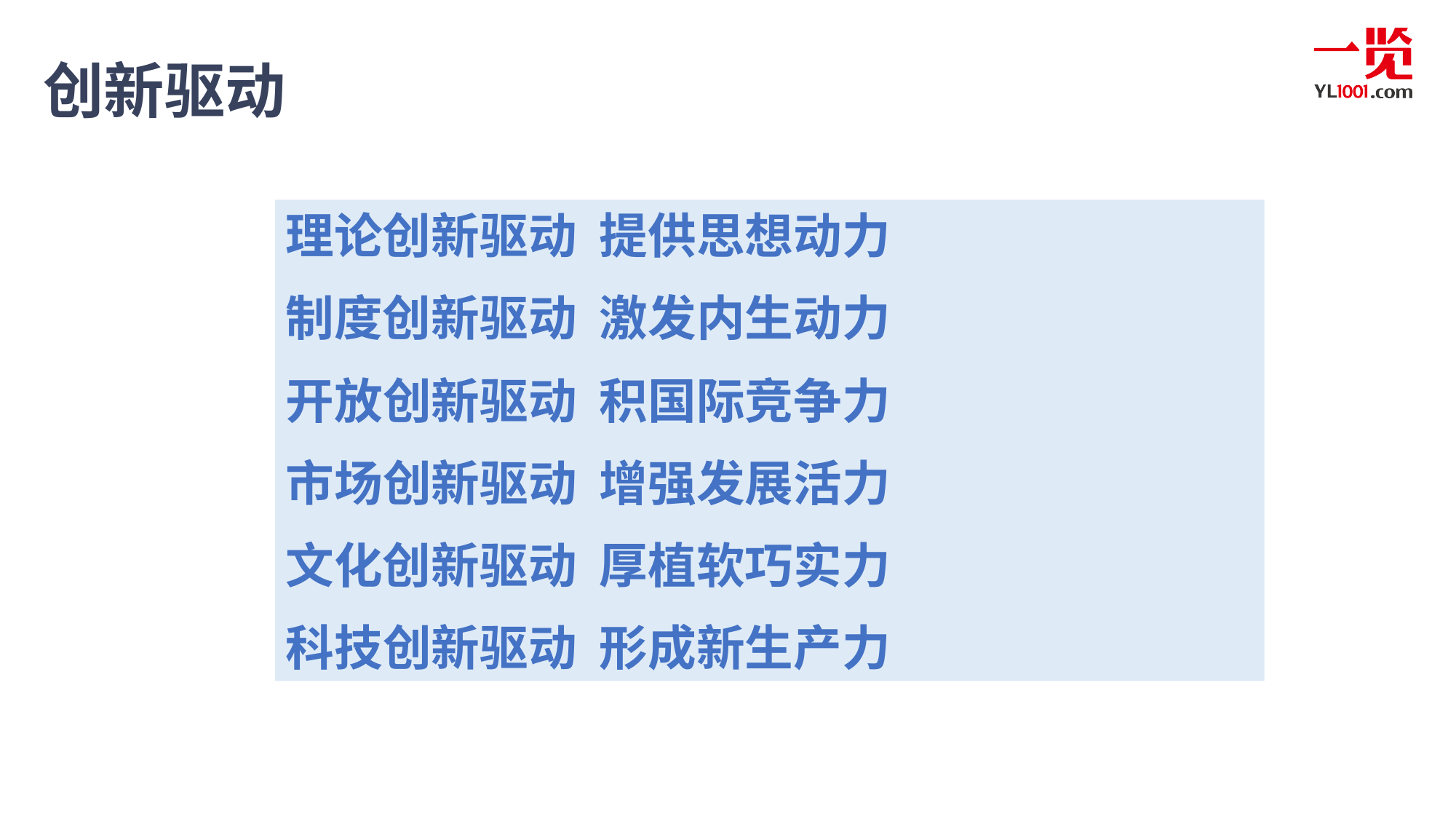

创新驱动
理论创新驱动  提供思想动力
制度创新驱动  激发内生动力
开放创新驱动  积国际竞争力
市场创新驱动  增强发展活力
文化创新驱动  厚植软巧实力
科技创新驱动  形成新生产力